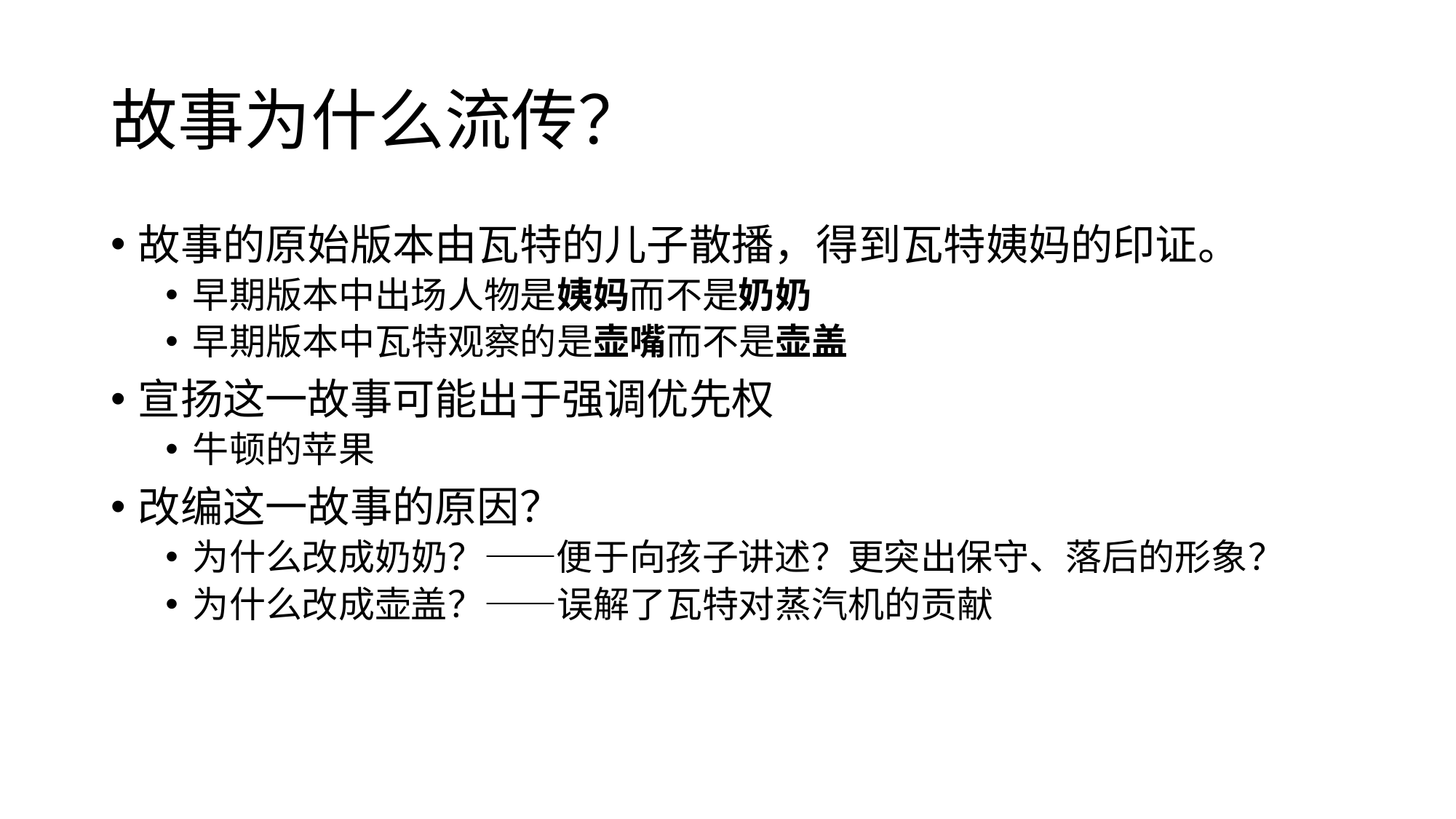

# 故事为什么流传？
故事的原始版本由瓦特的儿子散播，得到瓦特姨妈的印证。
早期版本中出场人物是姨妈而不是奶奶
早期版本中瓦特观察的是壶嘴而不是壶盖
宣扬这一故事可能出于强调优先权
牛顿的苹果
改编这一故事的原因？
为什么改成奶奶？——便于向孩子讲述？更突出保守、落后的形象？
为什么改成壶盖？——误解了瓦特对蒸汽机的贡献